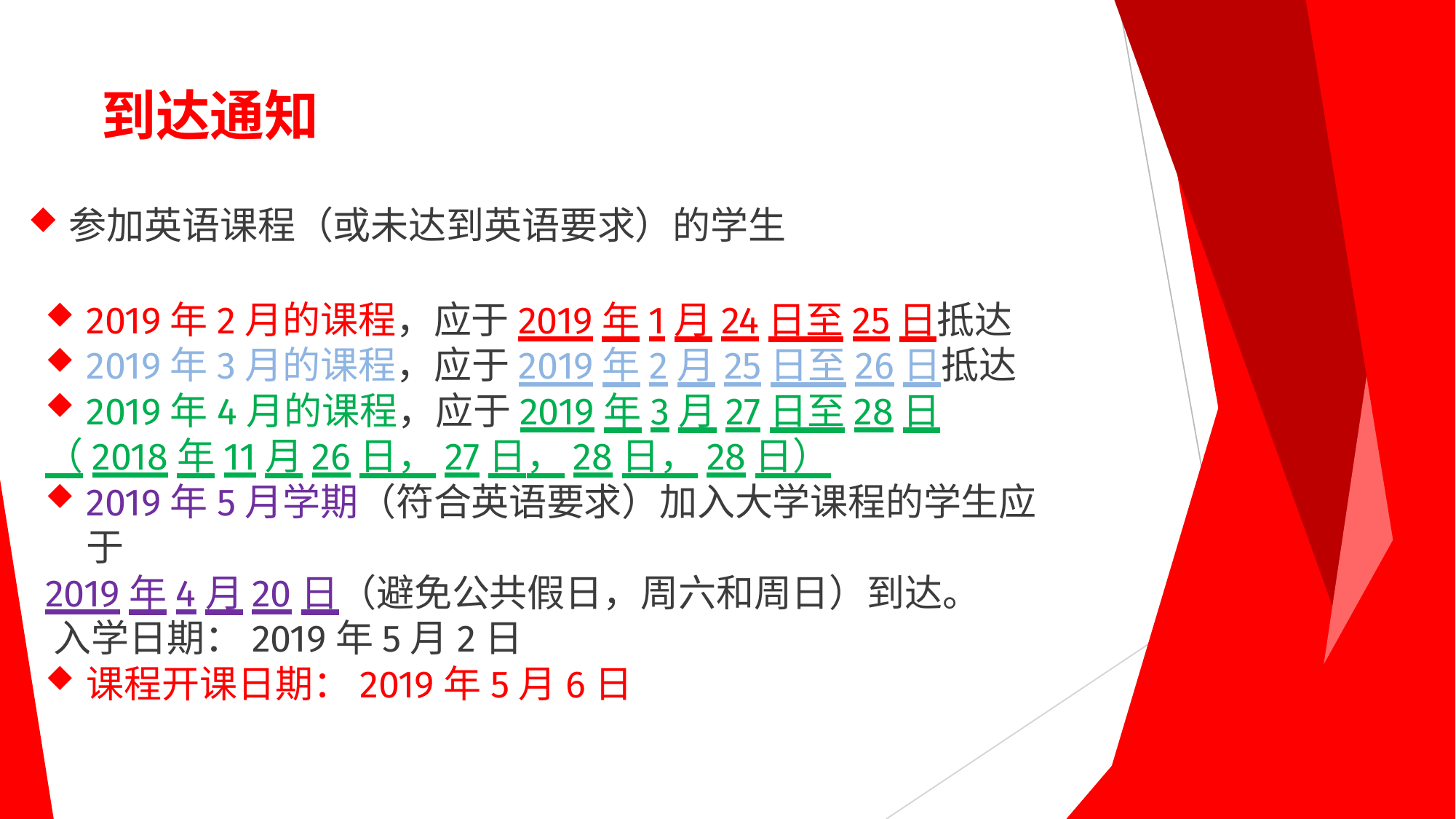

# 到达通知
参加英语课程（或未达到英语要求）的学生

2019年2月的课程，应于2019年1月24日至25日抵达
2019年3月的课程，应于2019年2月25日至26日抵达
2019年4月的课程，应于2019年3月27日至28日
（2018年11月26日，27日，28日，28日）
2019年5月学期（符合英语要求）加入大学课程的学生应于
2019年4月20日（避免公共假日，周六和周日）到达。 入学日期：2019年5月2日
课程开课日期：2019年5月6日